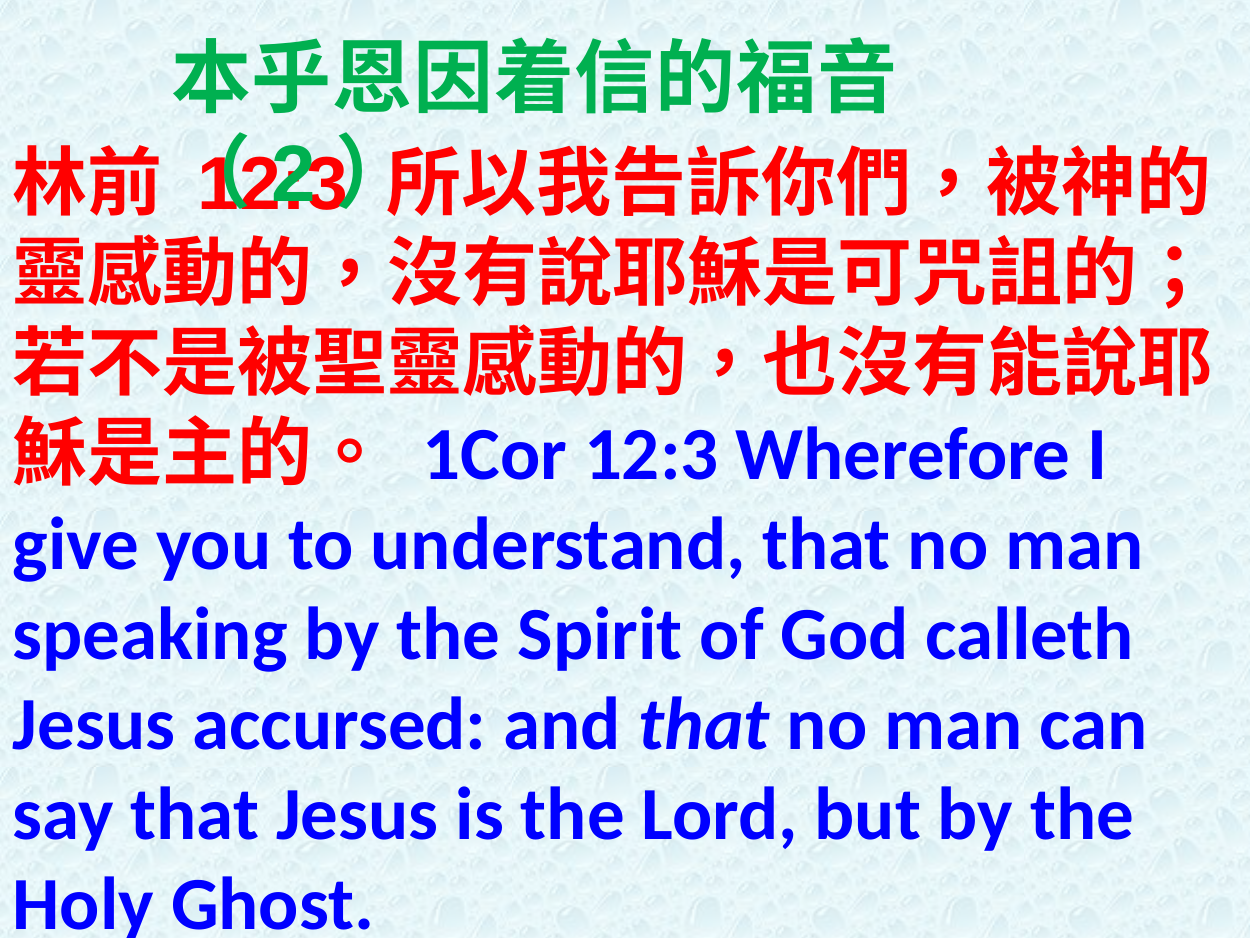

本乎恩因着信的福音（2）
林前 12:3 所以我告訴你們，被神的靈感動的，沒有說耶穌是可咒詛的；若不是被聖靈感動的，也沒有能說耶穌是主的。 1Cor 12:3 Wherefore I give you to understand, that no man speaking by the Spirit of God calleth Jesus accursed: and that no man can say that Jesus is the Lord, but by the Holy Ghost.